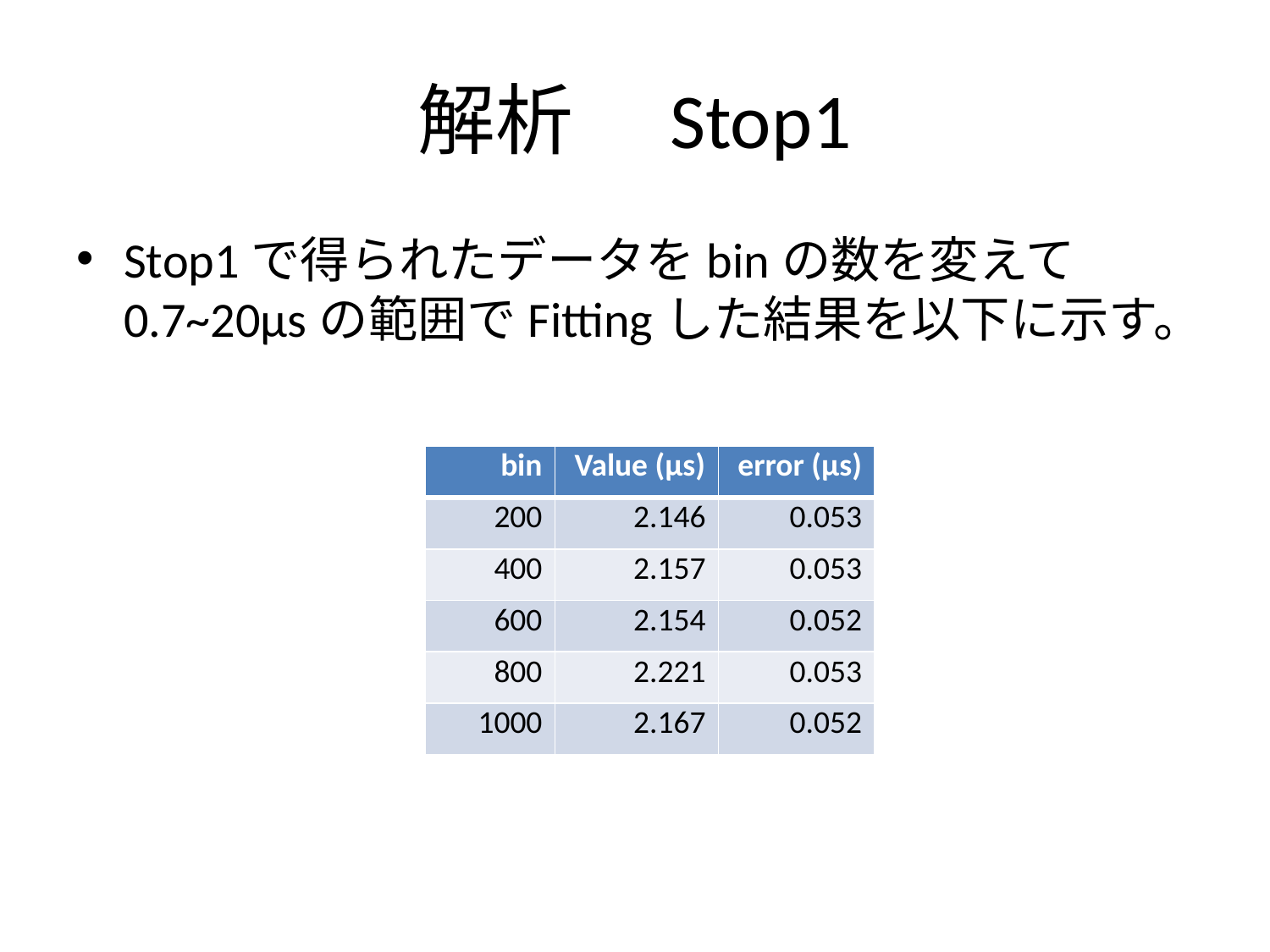

# 解析　Stop1
Stop1で得られたデータをbinの数を変えて0.7~20μsの範囲でFittingした結果を以下に示す。

| bin | Value (μs) | error (μs) |
| --- | --- | --- |
| 200 | 2.146 | 0.053 |
| 400 | 2.157 | 0.053 |
| 600 | 2.154 | 0.052 |
| 800 | 2.221 | 0.053 |
| 1000 | 2.167 | 0.052 |